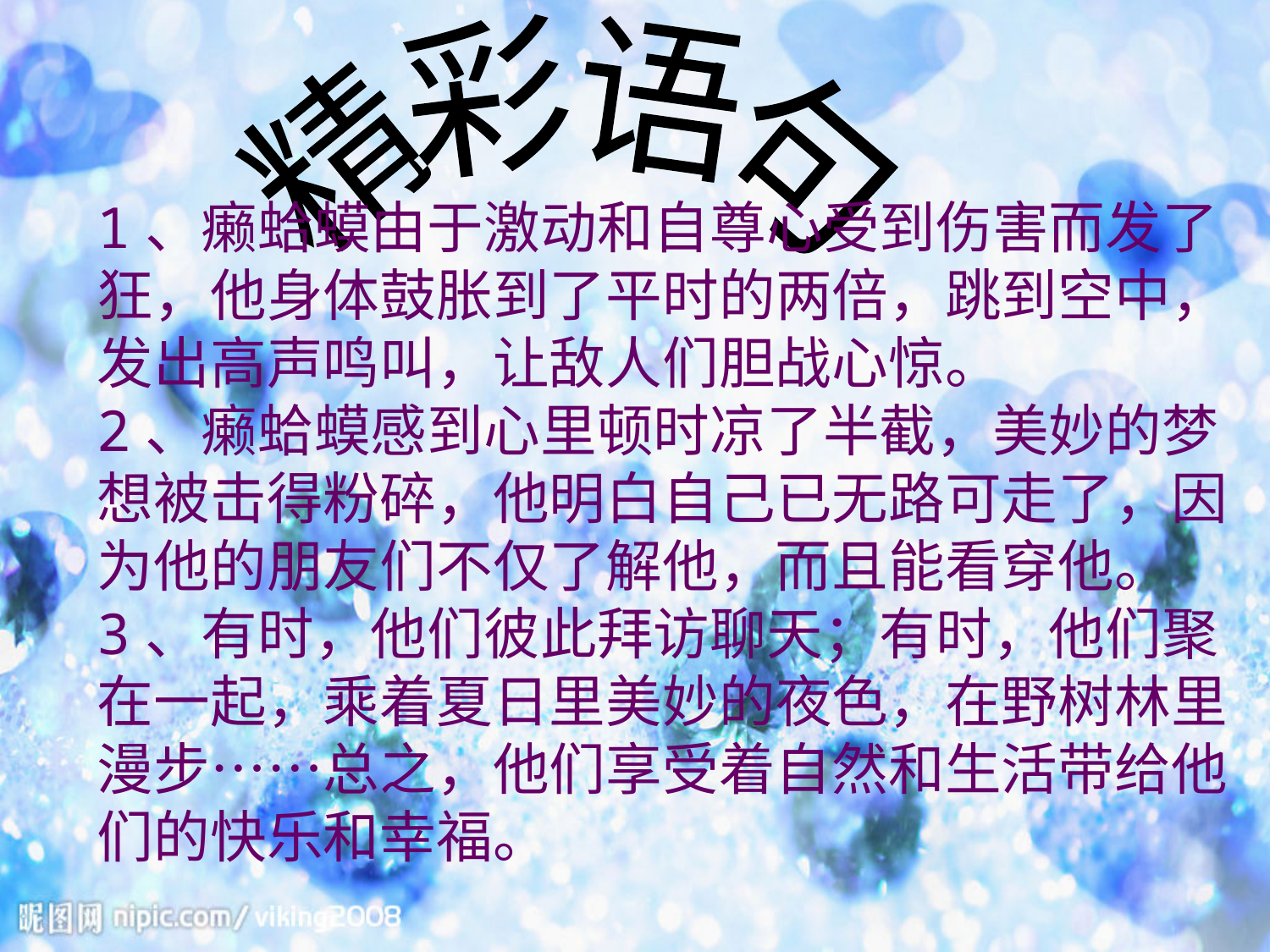

精彩语句
1、癞蛤蟆由于激动和自尊心受到伤害而发了狂，他身体鼓胀到了平时的两倍，跳到空中，发出高声鸣叫，让敌人们胆战心惊。
2、癞蛤蟆感到心里顿时凉了半截，美妙的梦想被击得粉碎，他明白自己已无路可走了，因为他的朋友们不仅了解他，而且能看穿他。
3、有时，他们彼此拜访聊天；有时，他们聚在一起，乘着夏日里美妙的夜色，在野树林里漫步……总之，他们享受着自然和生活带给他们的快乐和幸福。